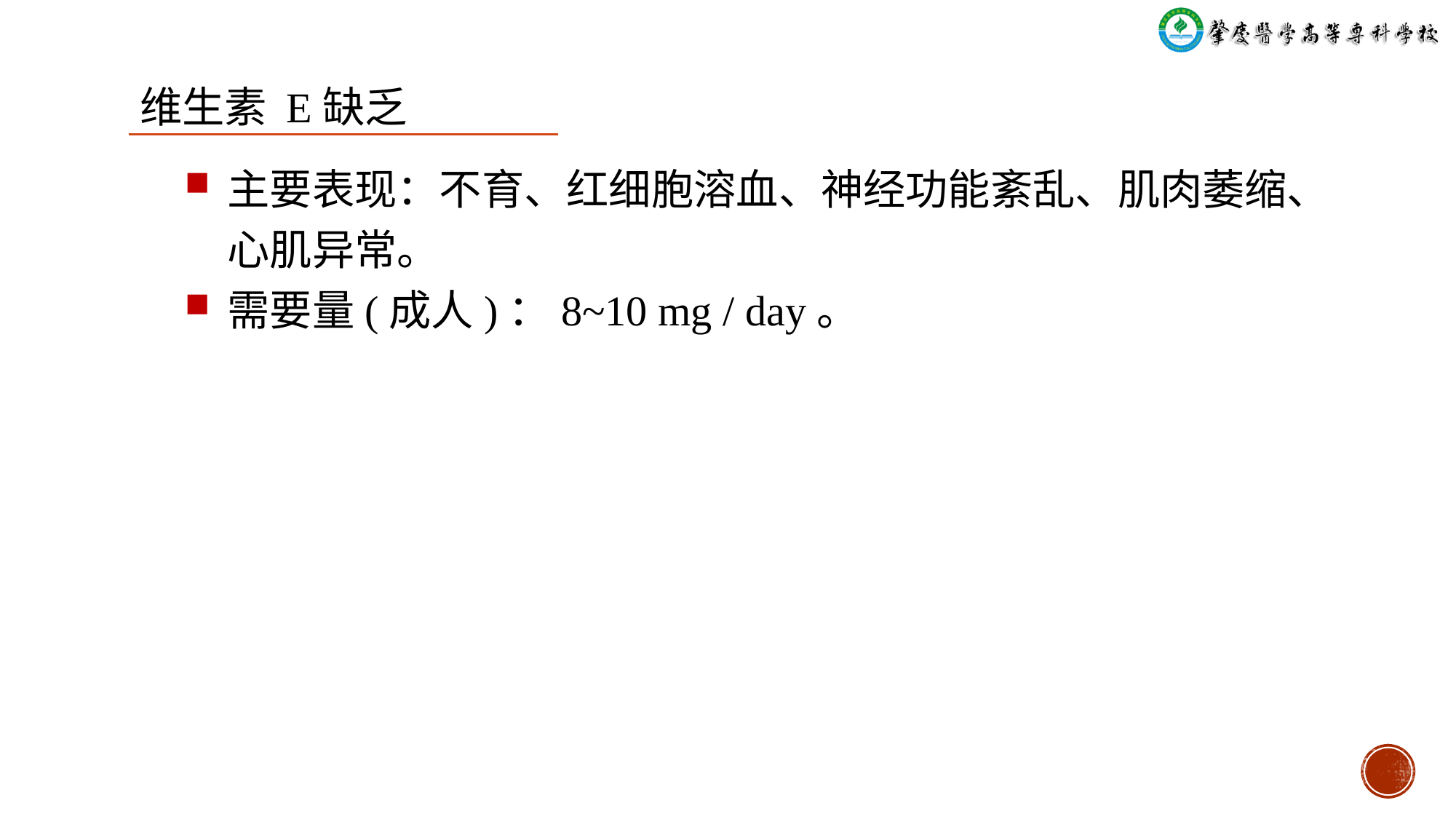

维生素 E缺乏
主要表现：不育、红细胞溶血、神经功能紊乱、肌肉萎缩、心肌异常。
需要量(成人)：8~10 mg / day。